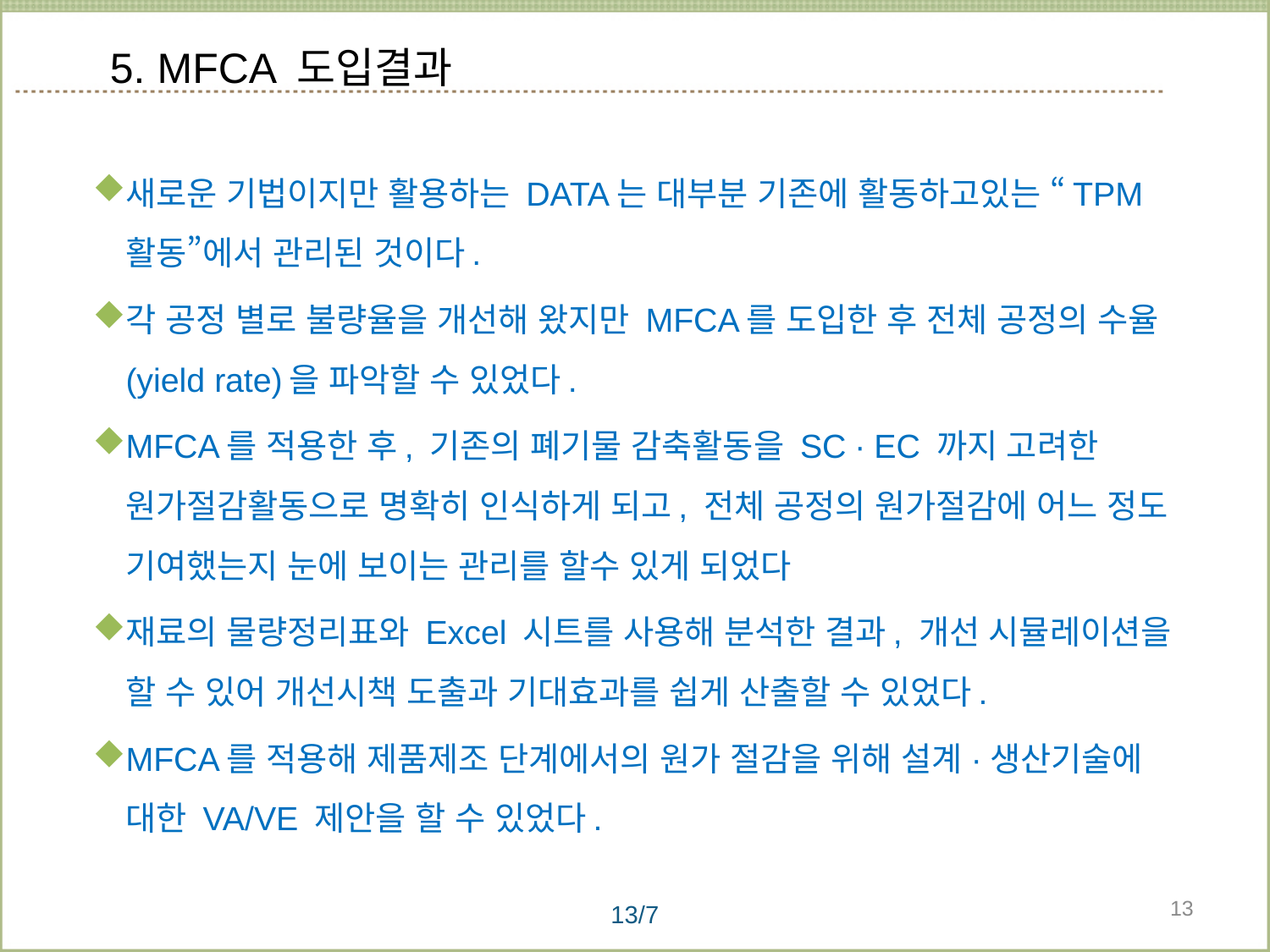

5. MFCA 도입결과
새로운 기법이지만 활용하는 DATA는 대부분 기존에 활동하고있는 “TPM활동”에서 관리된 것이다.
각 공정 별로 불량율을 개선해 왔지만 MFCA를 도입한 후 전체 공정의 수율(yield rate)을 파악할 수 있었다.
MFCA를 적용한 후, 기존의 폐기물 감축활동을 SC ∙ EC 까지 고려한 원가절감활동으로 명확히 인식하게 되고, 전체 공정의 원가절감에 어느 정도 기여했는지 눈에 보이는 관리를 할수 있게 되었다
재료의 물량정리표와 Excel 시트를 사용해 분석한 결과, 개선 시뮬레이션을 할 수 있어 개선시책 도출과 기대효과를 쉽게 산출할 수 있었다.
MFCA를 적용해 제품제조 단계에서의 원가 절감을 위해 설계 ∙ 생산기술에 대한 VA/VE 제안을 할 수 있었다.
13